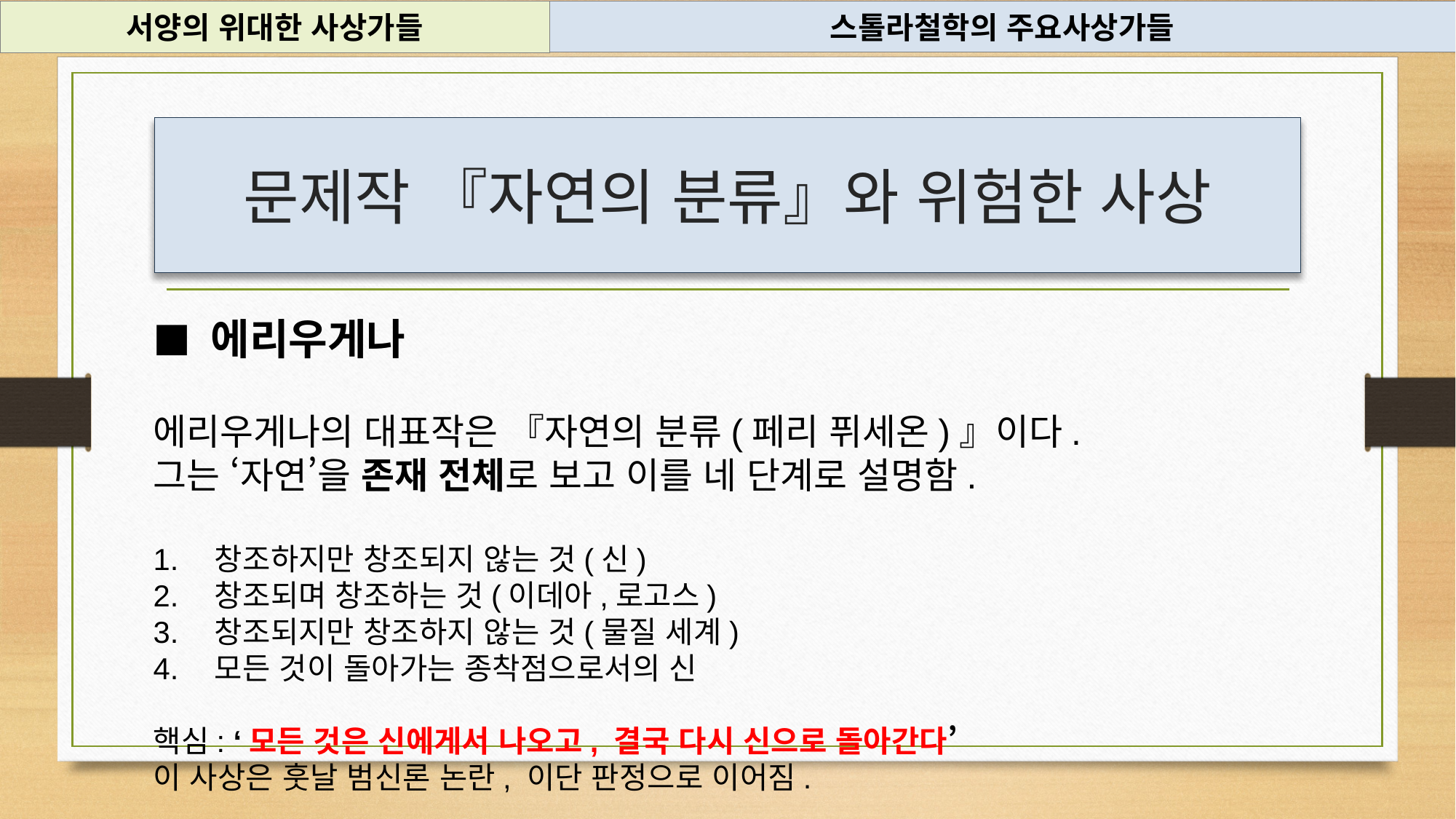

서양의 위대한 사상가들
스톨라철학의 주요사상가들
문제작 『자연의 분류』와 위험한 사상
#
■ 에리우게나

에리우게나의 대표작은 『자연의 분류(페리 퓌세온)』이다.
그는 ‘자연’을 존재 전체로 보고 이를 네 단계로 설명함.

창조하지만 창조되지 않는 것(신)
창조되며 창조하는 것(이데아,로고스)
창조되지만 창조하지 않는 것(물질 세계)
모든 것이 돌아가는 종착점으로서의 신

핵심: ‘모든 것은 신에게서 나오고, 결국 다시 신으로 돌아간다’
이 사상은 훗날 범신론 논란, 이단 판정으로 이어짐.